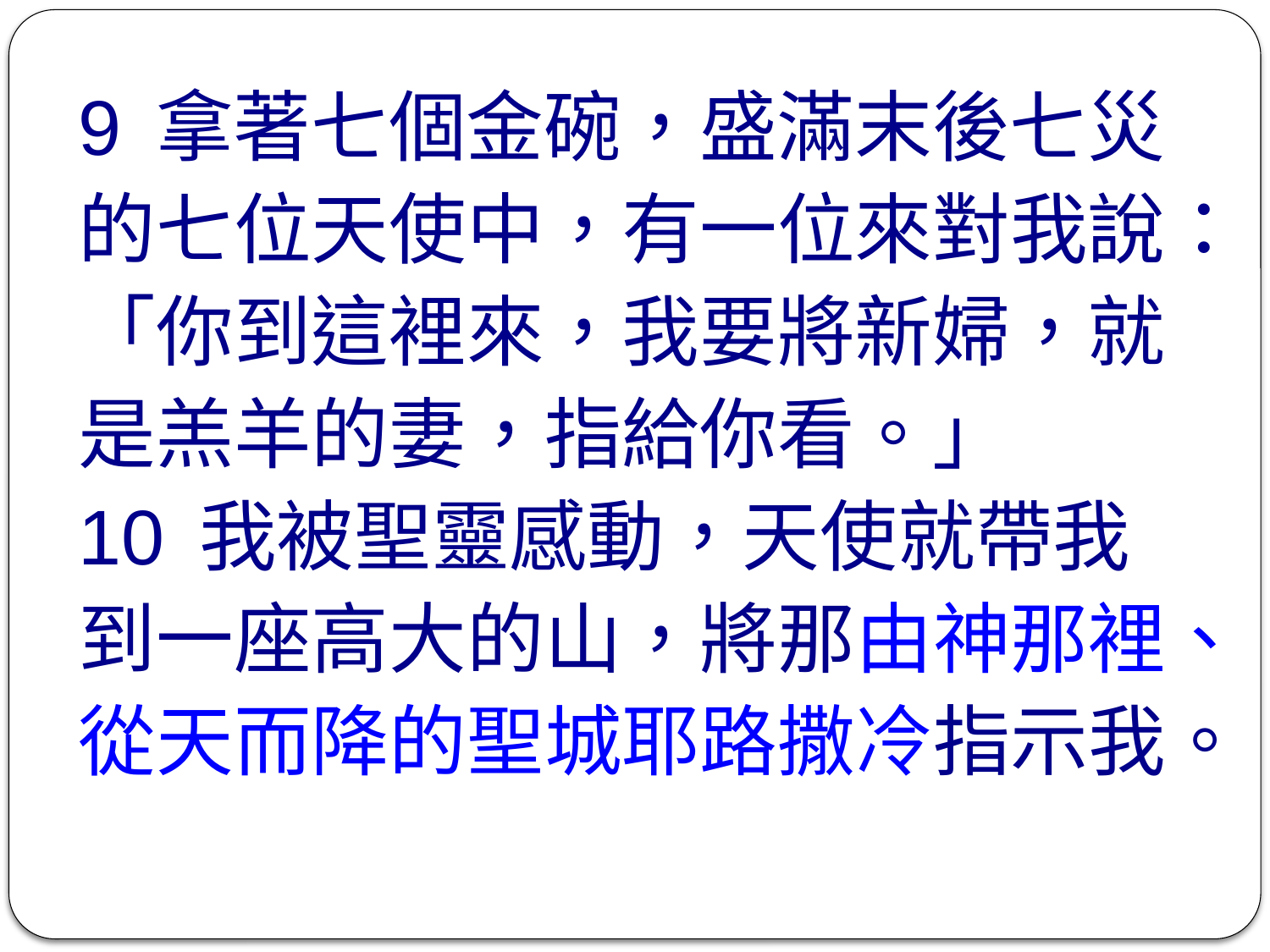

9 拿著七個金碗，盛滿末後七災的七位天使中，有一位來對我說：「你到這裡來，我要將新婦，就是羔羊的妻，指給你看。」 10 我被聖靈感動，天使就帶我到一座高大的山，將那由神那裡、從天而降的聖城耶路撒冷指示我。